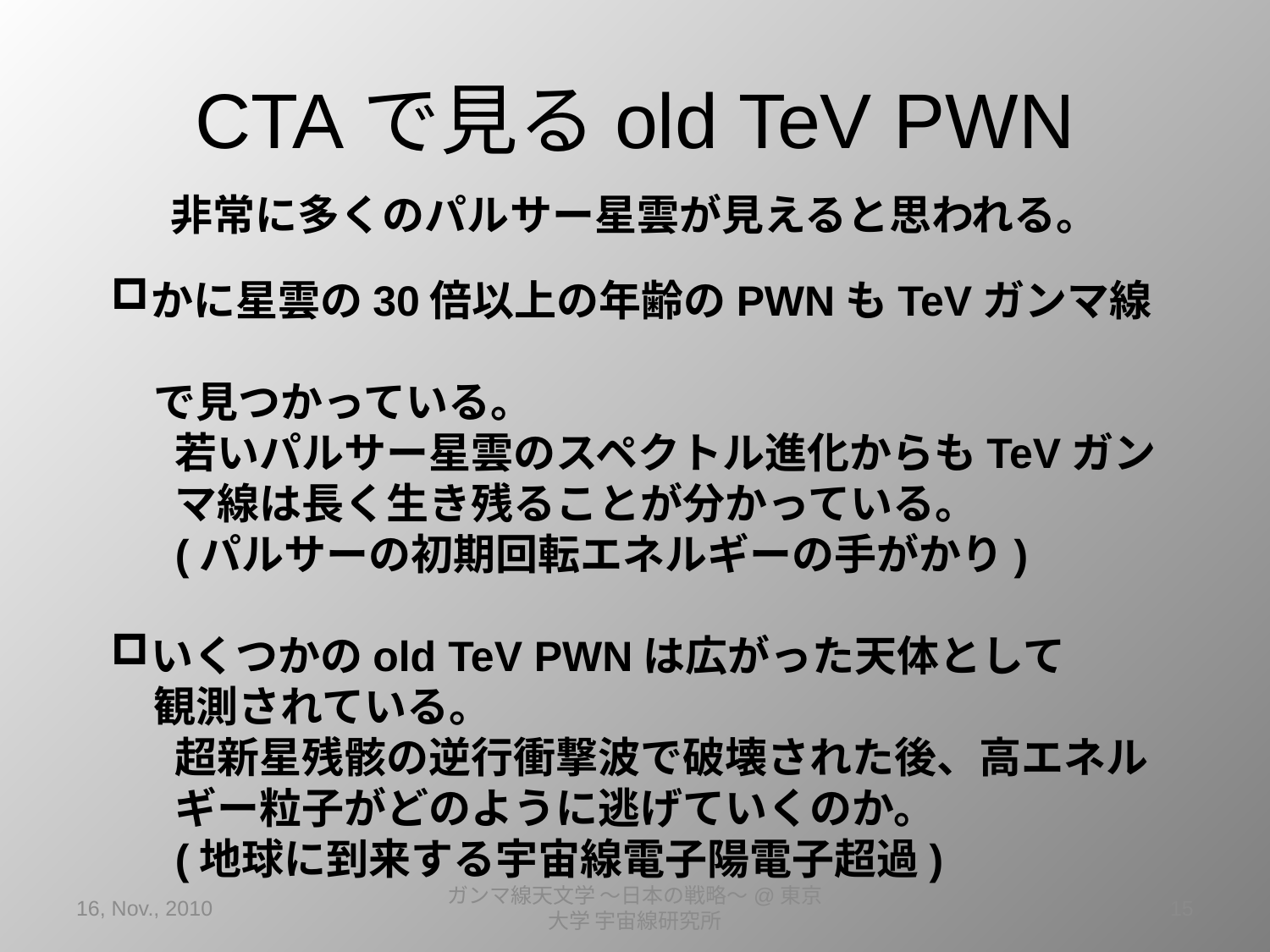

# CTAで見るold TeV PWN
非常に多くのパルサー星雲が見えると思われる。
かに星雲の30倍以上の年齢のPWNもTeVガンマ線
　で見つかっている。
若いパルサー星雲のスペクトル進化からもTeVガンマ線は長く生き残ることが分かっている。
(パルサーの初期回転エネルギーの手がかり)

いくつかのold TeV PWNは広がった天体として
　観測されている。
超新星残骸の逆行衝撃波で破壊された後、高エネルギー粒子がどのように逃げていくのか。
(地球に到来する宇宙線電子陽電子超過)

16, Nov., 2010
ガンマ線天文学 ～日本の戦略～@東京大学 宇宙線研究所
15